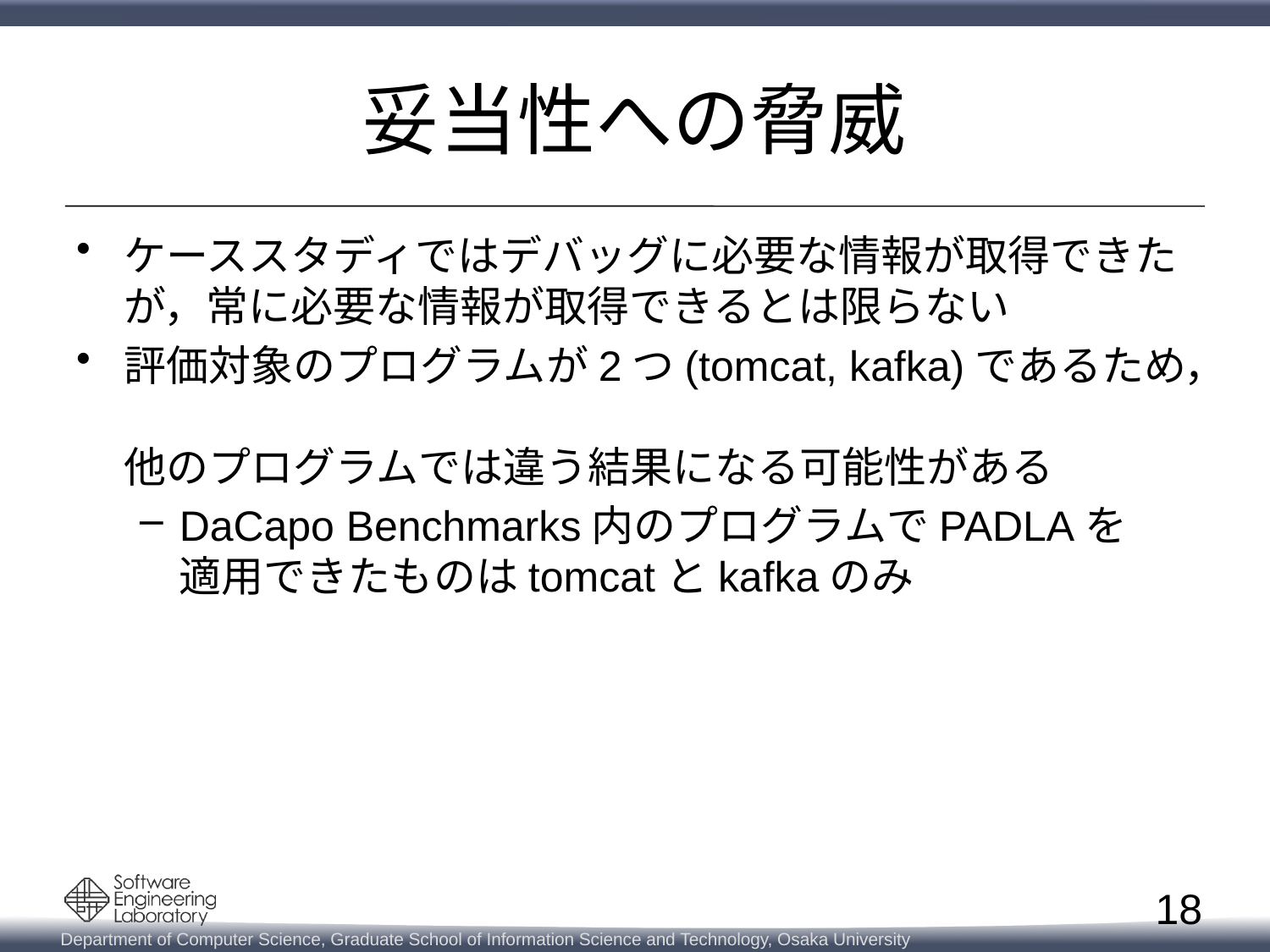

# 妥当性への脅威
ケーススタディではデバッグに必要な情報が取得できたが，常に必要な情報が取得できるとは限らない
評価対象のプログラムが2つ(tomcat, kafka)であるため，
他のプログラムでは違う結果になる可能性がある
DaCapo Benchmarks内のプログラムでPADLAを
適用できたものはtomcatとkafkaのみ
18